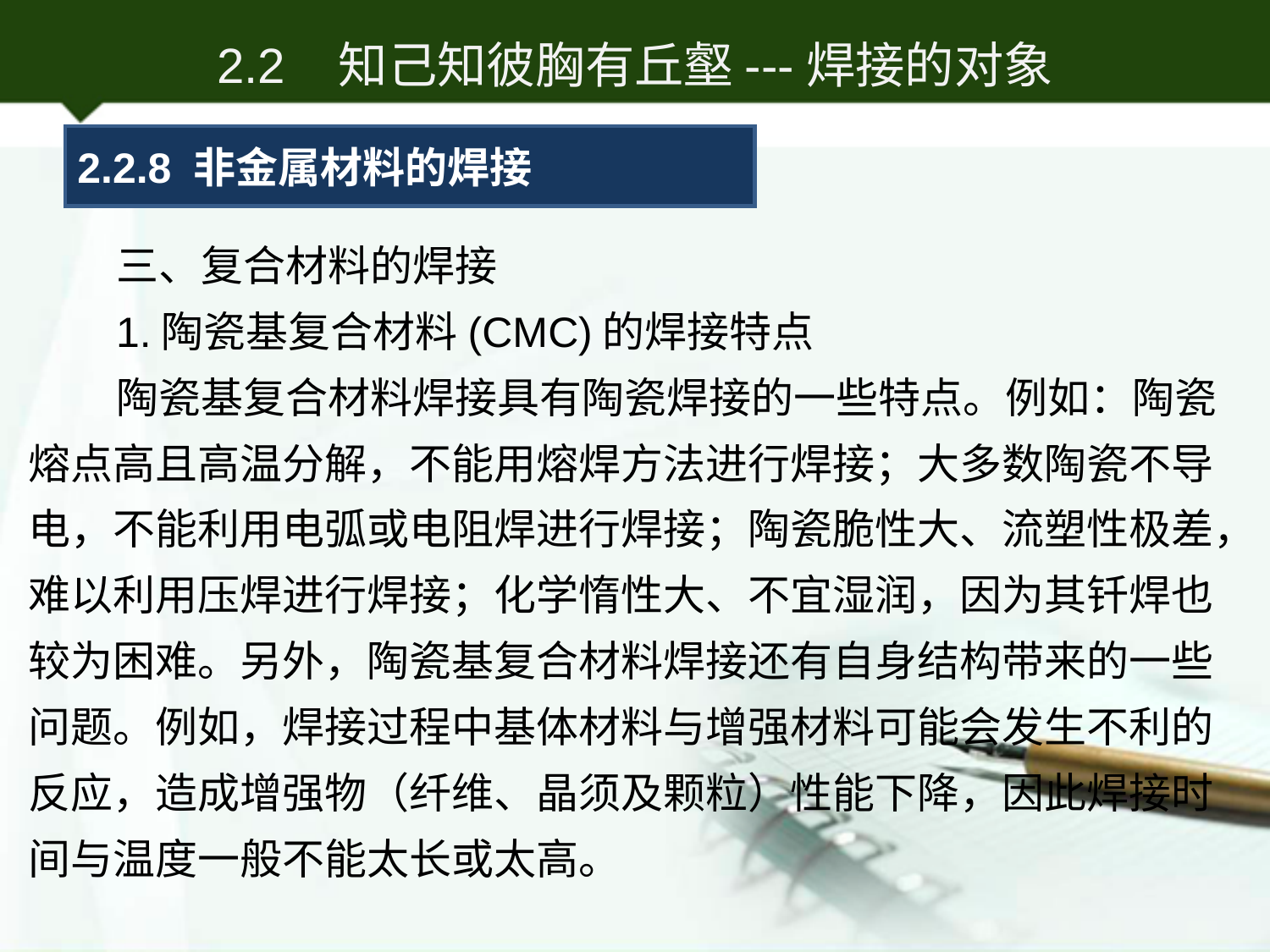

2.2   知己知彼胸有丘壑---焊接的对象
2.2.8 非金属材料的焊接
三、复合材料的焊接
1.陶瓷基复合材料(CMC)的焊接特点
陶瓷基复合材料焊接具有陶瓷焊接的一些特点。例如：陶瓷熔点高且高温分解，不能用熔焊方法进行焊接；大多数陶瓷不导电，不能利用电弧或电阻焊进行焊接；陶瓷脆性大、流塑性极差，难以利用压焊进行焊接；化学惰性大、不宜湿润，因为其钎焊也较为困难。另外，陶瓷基复合材料焊接还有自身结构带来的一些问题。例如，焊接过程中基体材料与增强材料可能会发生不利的反应，造成增强物（纤维、晶须及颗粒）性能下降，因此焊接时间与温度一般不能太长或太高。